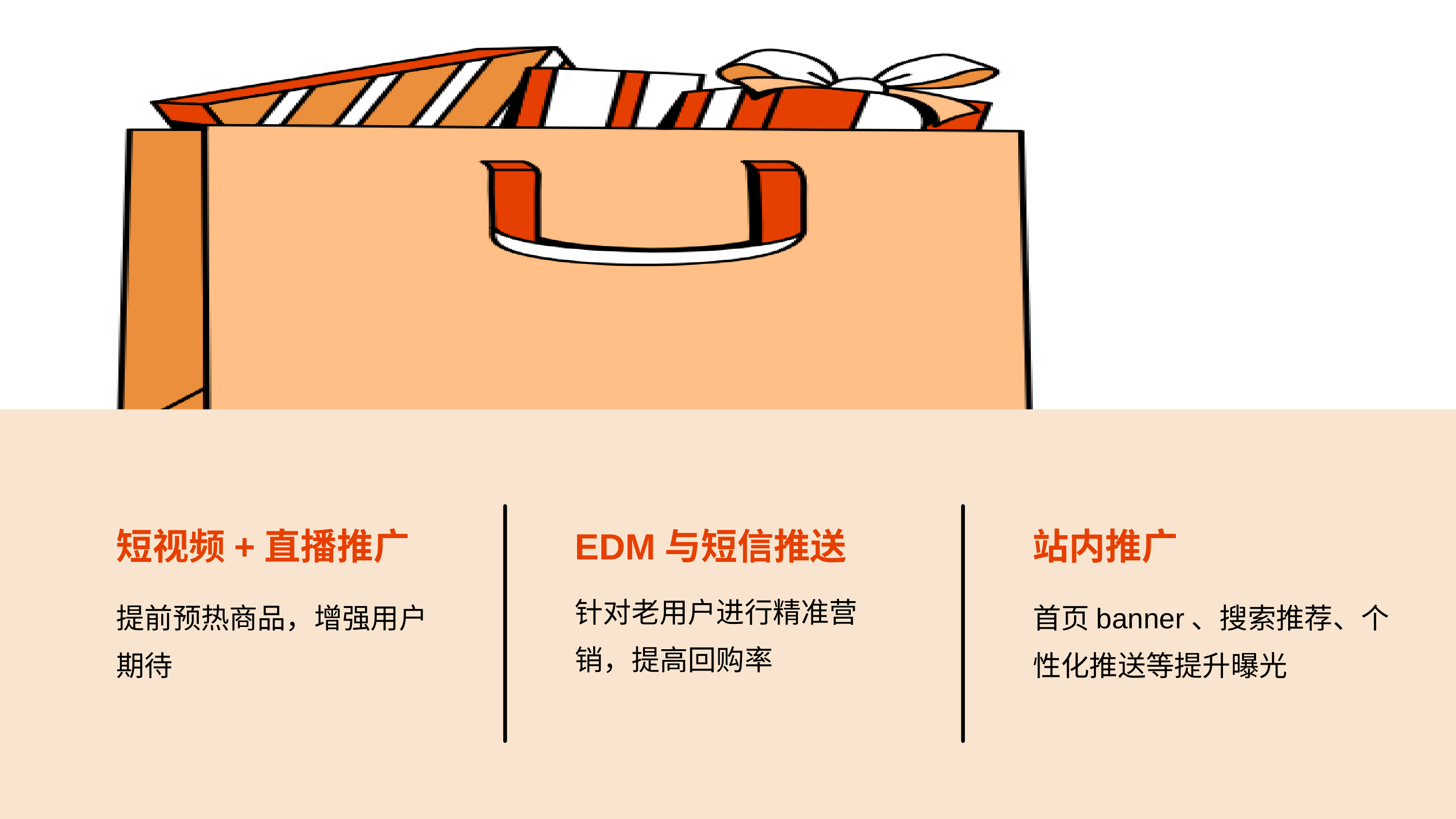

短视频+直播推广
EDM与短信推送
站内推广
针对老用户进行精准营销，提高回购率
提前预热商品，增强用户期待
首页banner、搜索推荐、个性化推送等提升曝光